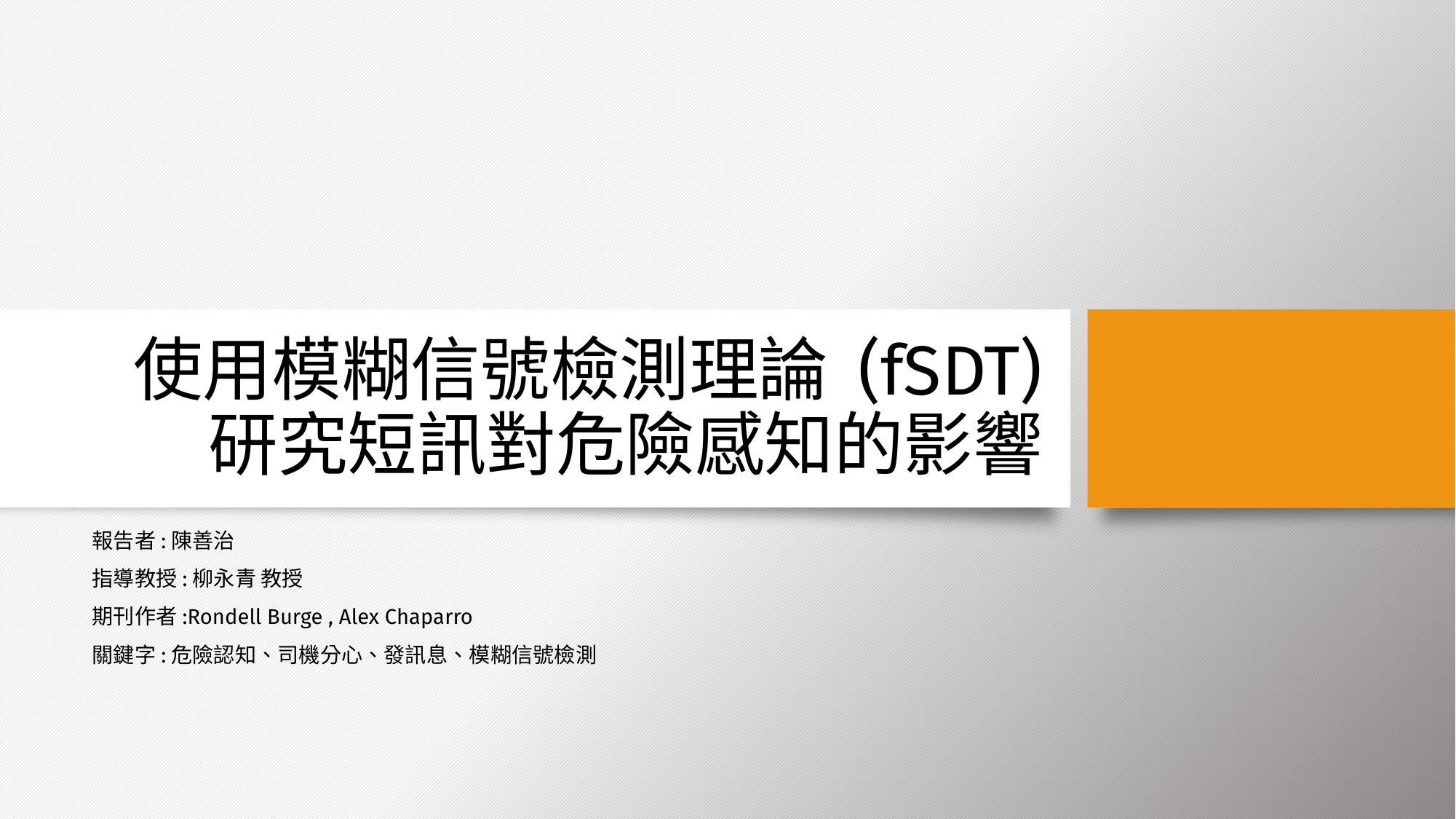

# 使用模糊信號檢測理論 (fSDT) 研究短訊對危險感知的影響
報告者:陳善治
指導教授:柳永青 教授
期刊作者:Rondell Burge , Alex Chaparro
關鍵字:危險認知、司機分心、發訊息、模糊信號檢測